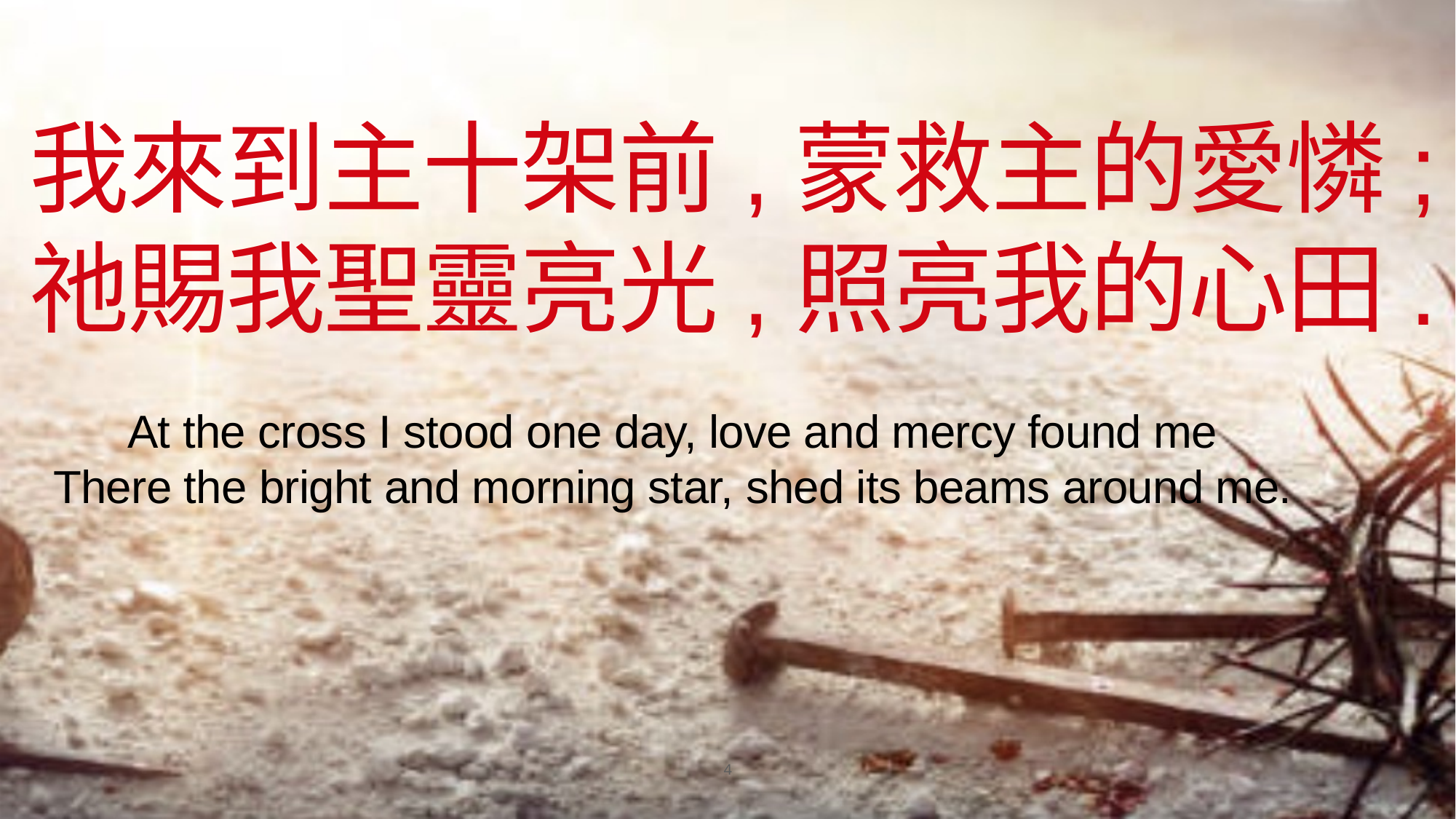

# 我來到主十架前,蒙救主的愛憐;
祂賜我聖靈亮光,照亮我的心田.
At the cross I stood one day, love and mercy found me
There the bright and morning star, shed its beams around me.
4